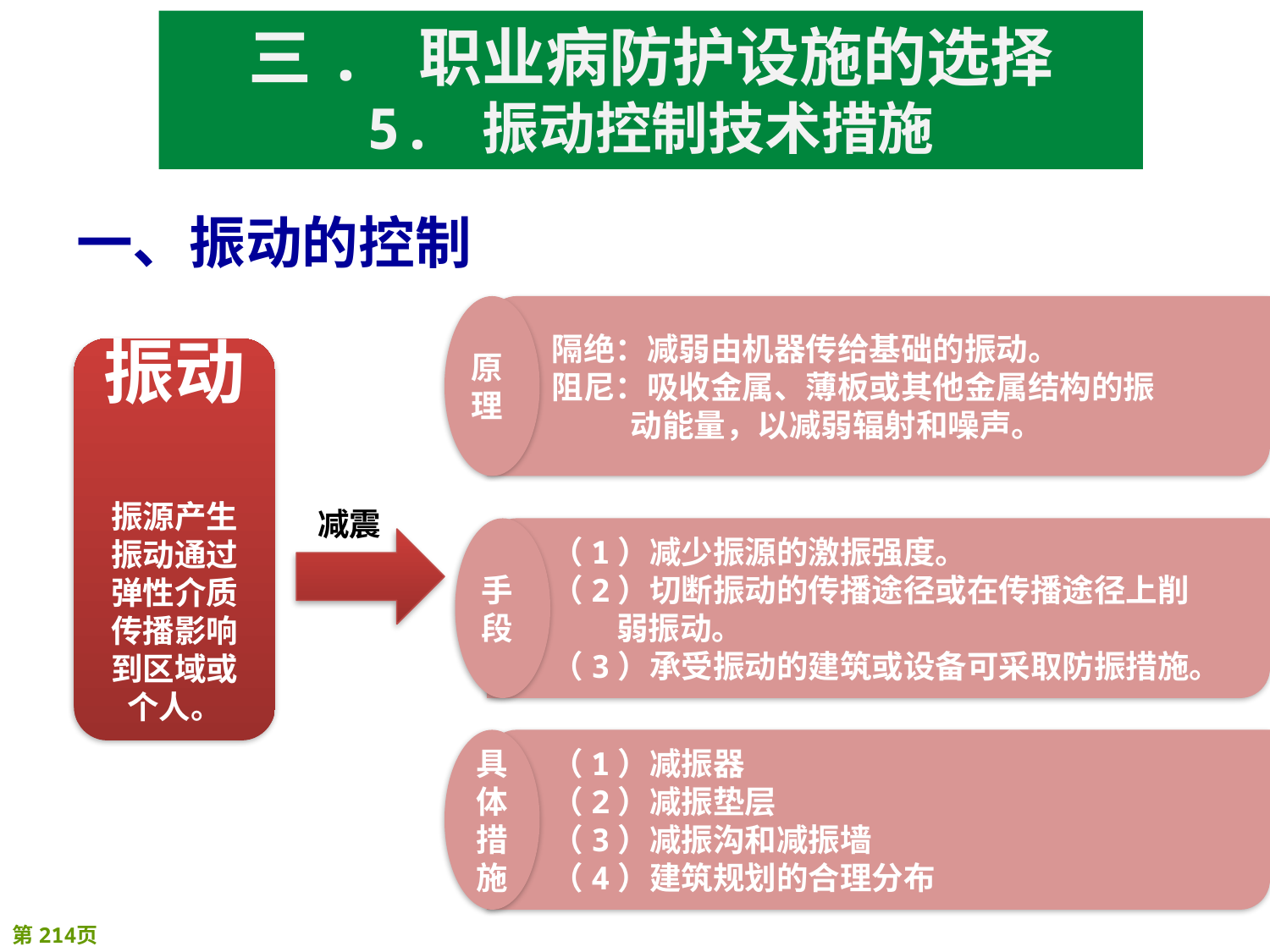

三. 职业病防护设施的选择
5. 振动控制技术措施
一、振动的控制
原理
     隔绝：减弱由机器传给基础的振动。
     阻尼：吸收金属、薄板或其他金属结构的振
                动能量，以减弱辐射和噪声。

振动

振源产生振动通过弹性介质传播影响到区域或个人。

减震
手段

     （1）减少振源的激振强度。
     （2）切断振动的传播途径或在传播途径上削
              弱振动。
     （3）承受振动的建筑或设备可采取防振措施。

具体措施
     （1）减振器
     （2）减振垫层
     （3）减振沟和减振墙
     （4）建筑规划的合理分布